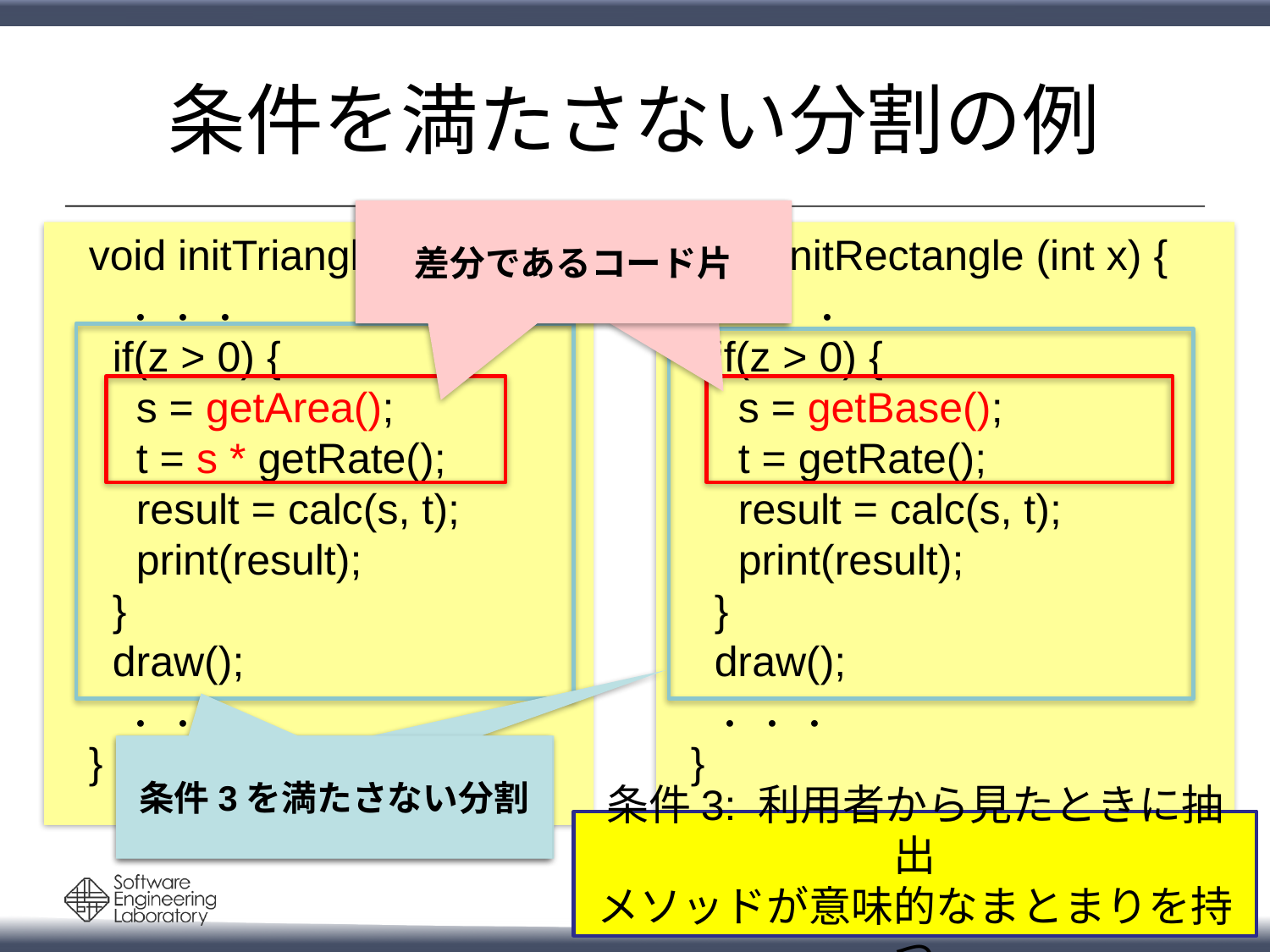

# 条件を満たさない分割の例

差分であるコード片

void initTriangle(int x) {
　．．．
  if(z > 0) {
    s = getArea();
    t = s * getRate();
    result = calc(s, t);
    print(result);
  }
  draw();
　．．．
}

void initRectangle (int x) {
　．．．
  if(z > 0) {
    s = getBase();
    t = getRate();
    result = calc(s, t);
    print(result);
  }
  draw();
  ．．．
}

条件3を満たさない分割

条件3: 利用者から見たときに抽出
メソッドが意味的なまとまりを持つ

13